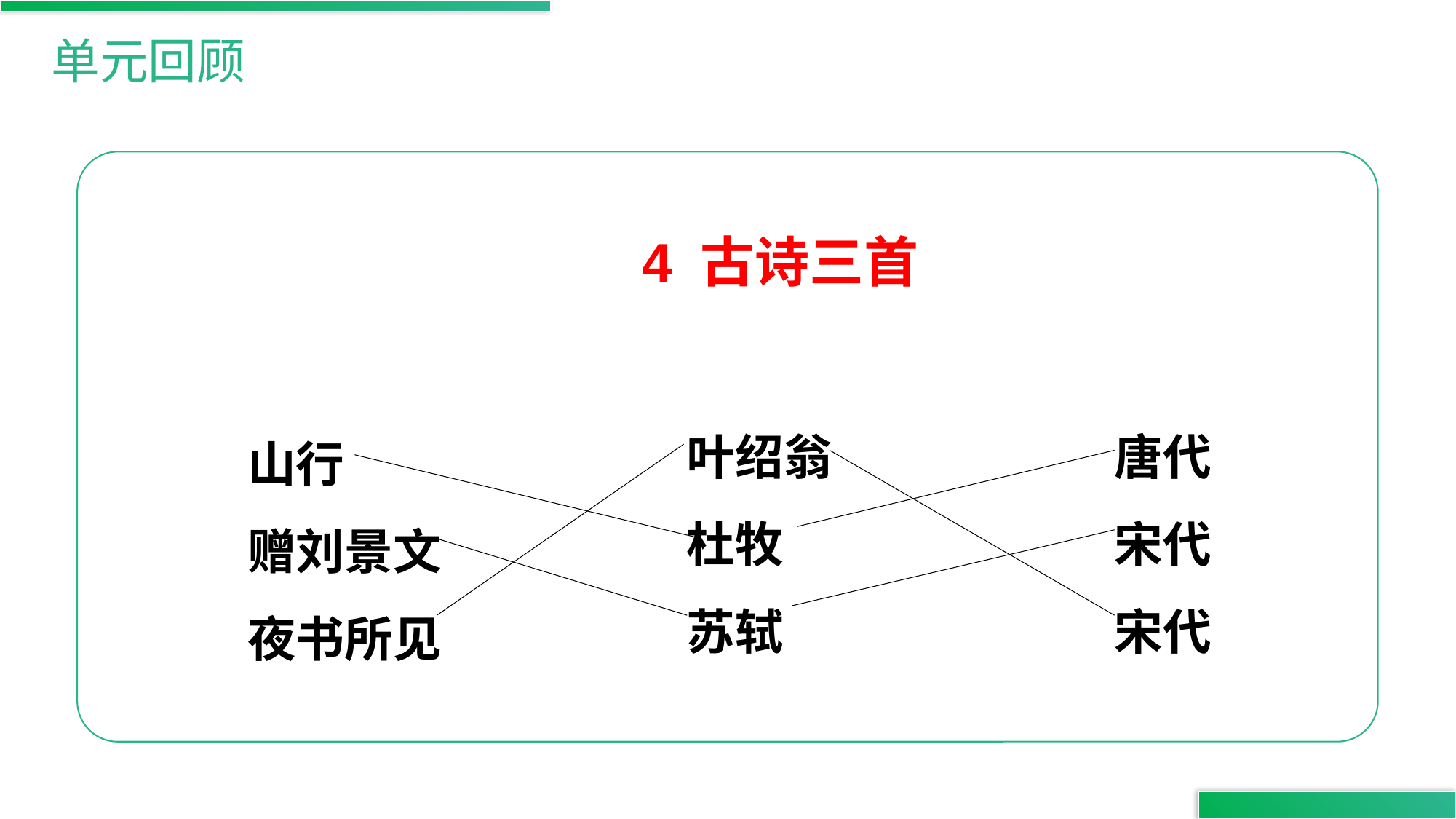

单元回顾
4 古诗三首
叶绍翁
杜牧
苏轼
唐代
宋代
宋代
山行
赠刘景文
夜书所见